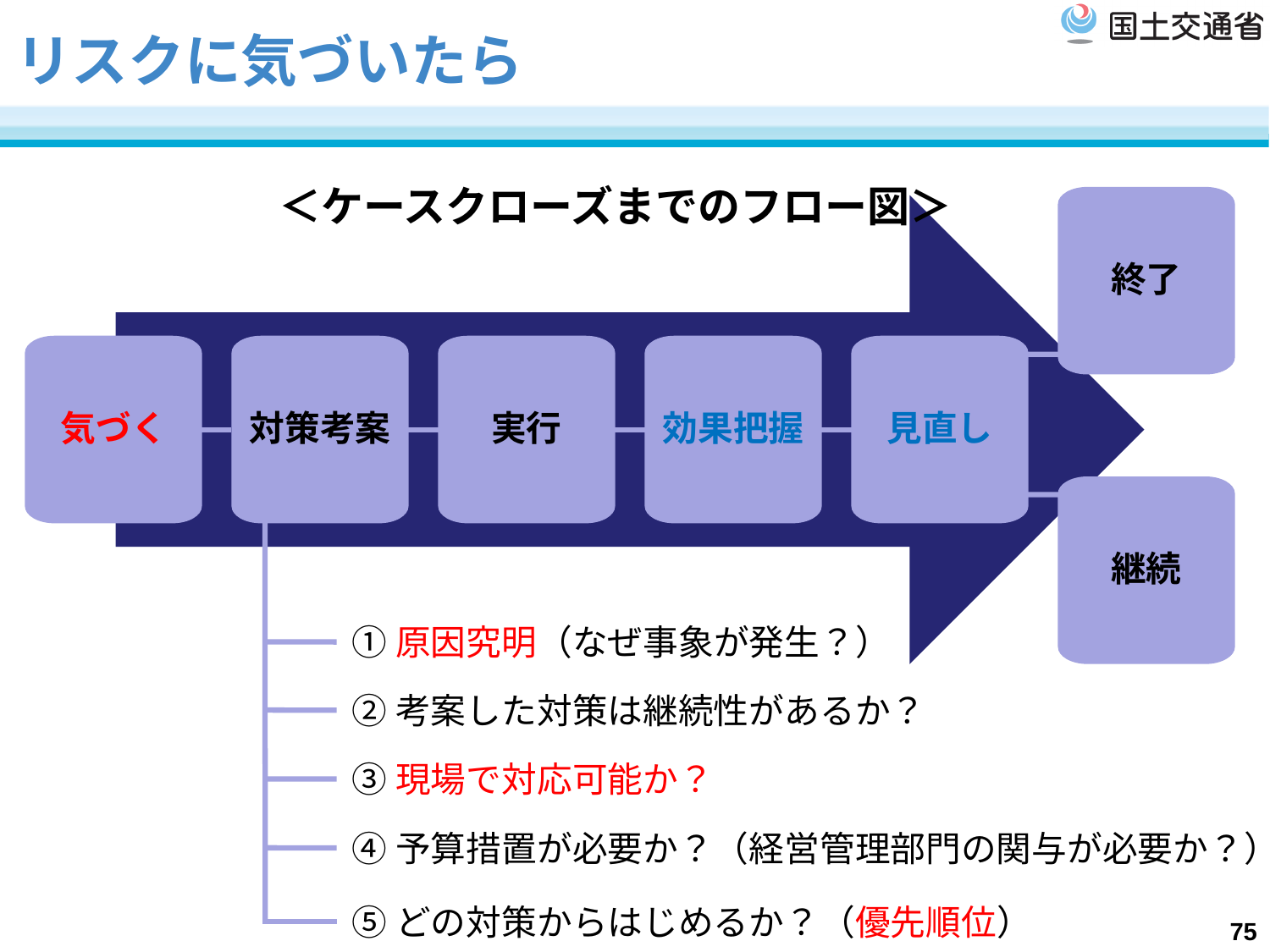

# リスクに気づいたら
＜ケースクローズまでのフロー図＞
終了

気づく
対策考案
実行
効果把握
見直し
継続
①原因究明（なぜ事象が発生？）
②考案した対策は継続性があるか？
③現場で対応可能か？
④予算措置が必要か？（経営管理部門の関与が必要か？）
⑤どの対策からはじめるか？（優先順位）
75